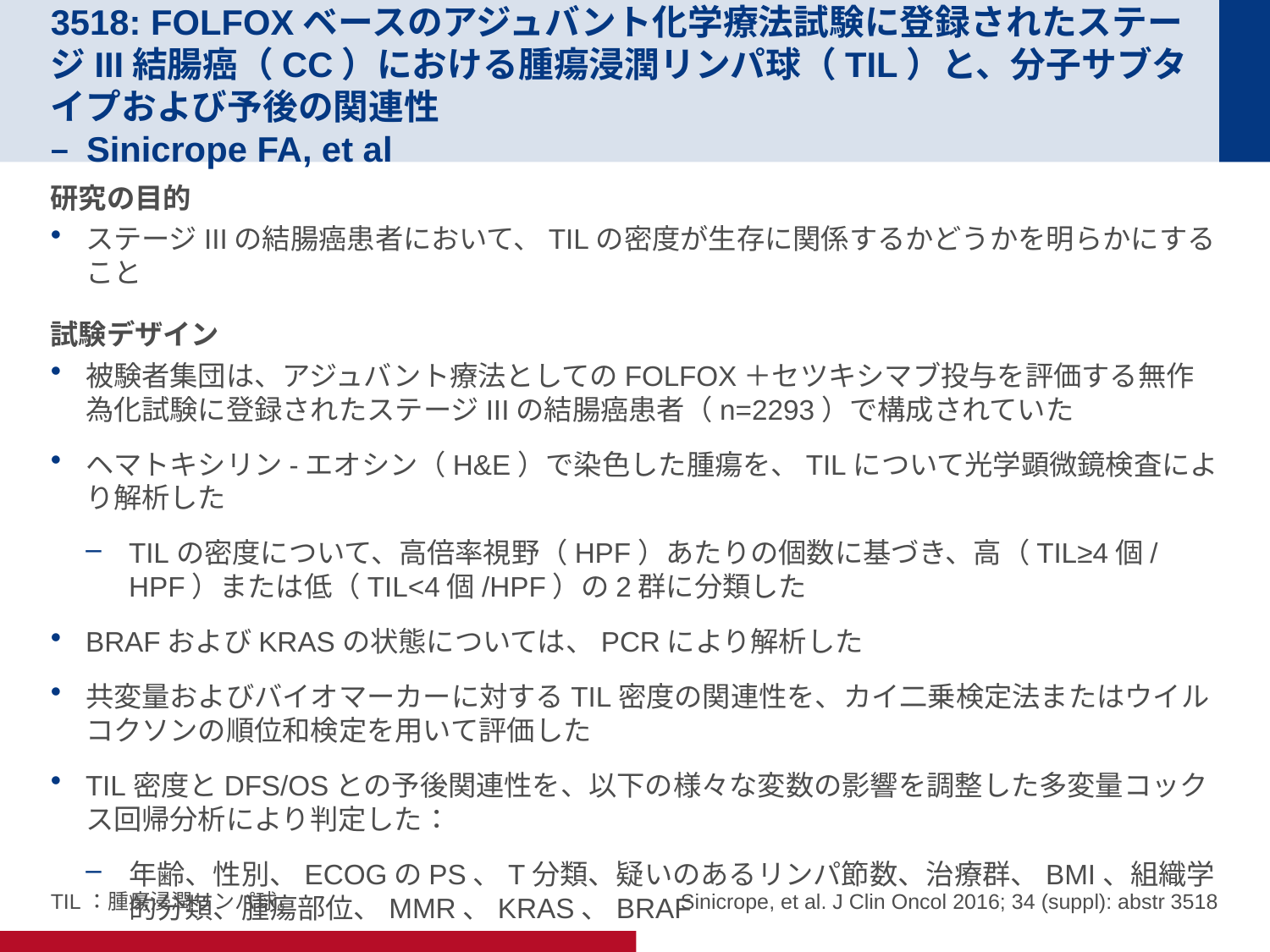

# 3518: FOLFOXベースのアジュバント化学療法試験に登録されたステージIII結腸癌（CC）における腫瘍浸潤リンパ球（TIL）と、分子サブタイプおよび予後の関連性 – Sinicrope FA, et al
研究の目的
ステージIIIの結腸癌患者において、TILの密度が生存に関係するかどうかを明らかにすること
試験デザイン
被験者集団は、アジュバント療法としてのFOLFOX＋セツキシマブ投与を評価する無作為化試験に登録されたステージIIIの結腸癌患者（n=2293）で構成されていた
ヘマトキシリン-エオシン（H&E）で染色した腫瘍を、TILについて光学顕微鏡検査により解析した
TILの密度について、高倍率視野（HPF）あたりの個数に基づき、高（TIL≥4個/HPF）または低（TIL<4個/HPF）の2群に分類した
BRAFおよびKRASの状態については、PCRにより解析した
共変量およびバイオマーカーに対するTIL密度の関連性を、カイ二乗検定法またはウイルコクソンの順位和検定を用いて評価した
TIL密度とDFS/OSとの予後関連性を、以下の様々な変数の影響を調整した多変量コックス回帰分析により判定した：
年齢、性別、ECOGのPS、T分類、疑いのあるリンパ節数、治療群、BMI、組織学的分類、腫瘍部位、MMR、KRAS、BRAF
TIL：腫瘍浸潤リンパ球。
Sinicrope, et al. J Clin Oncol 2016; 34 (suppl): abstr 3518